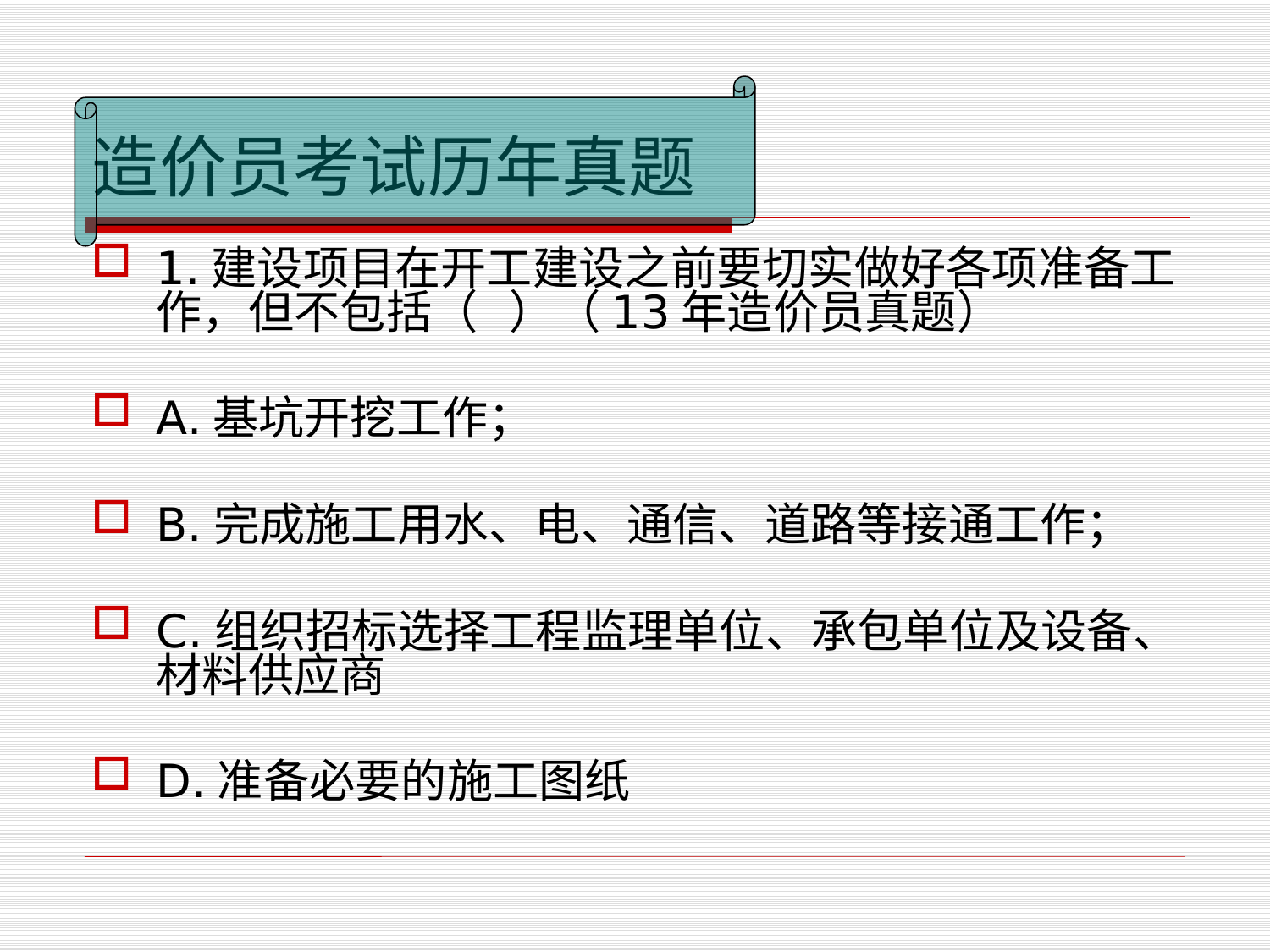

# 造价员考试历年真题

1.建设项目在开工建设之前要切实做好各项准备工作，但不包括（   ）（13年造价员真题）

A.基坑开挖工作；

B.完成施工用水、电、通信、道路等接通工作；

C.组织招标选择工程监理单位、承包单位及设备、材料供应商

D.准备必要的施工图纸